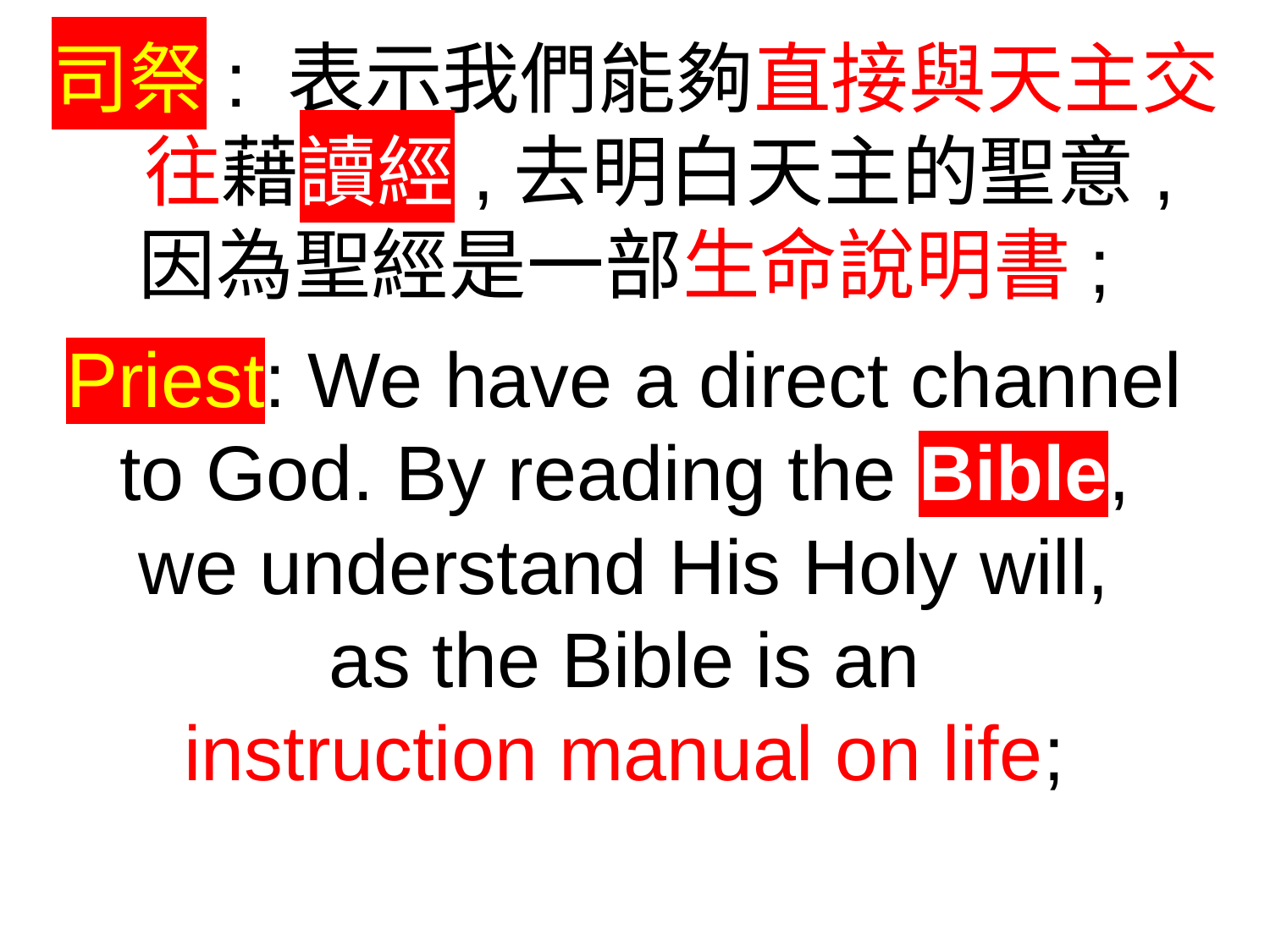

司祭: 表示我們能夠直接與天主交往藉讀經,去明白天主的聖意,
因為聖經是一部生命說明書;
Priest: We have a direct channel
to God. By reading the Bible,
we understand His Holy will,
as the Bible is an
instruction manual on life;